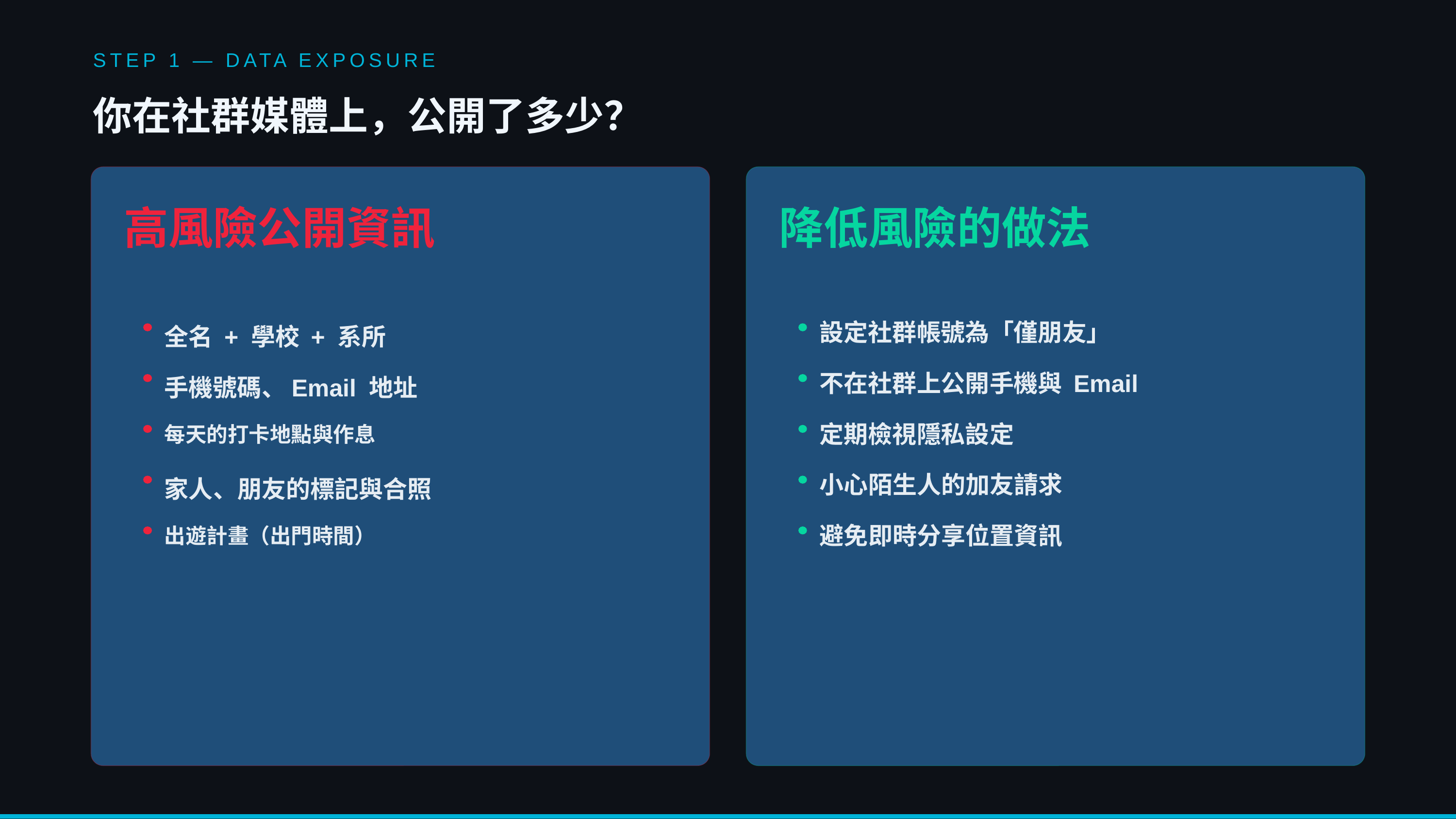

STEP 1 — DATA EXPOSURE
你在社群媒體上，公開了多少？

高風險公開資訊
降低風險的做法
設定社群帳號為「僅朋友」
全名 + 學校 + 系所

不在社群上公開手機與 Email
手機號碼、Email 地址

定期檢視隱私設定
每天的打卡地點與作息

小心陌生人的加友請求
家人、朋友的標記與合照

避免即時分享位置資訊
出遊計畫（出門時間）